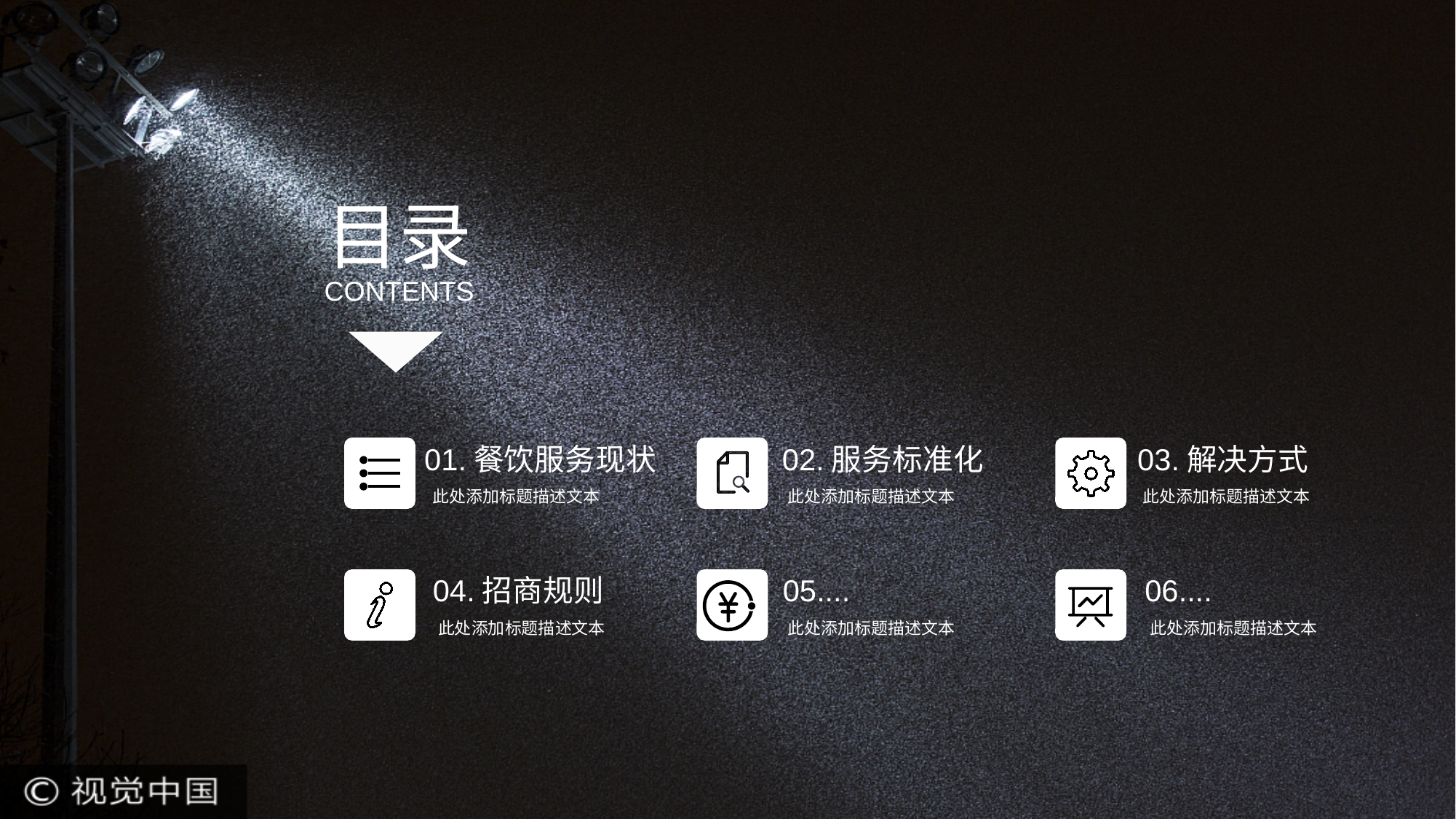

目录
CONTENTS

01.餐饮服务现状
此处添加标题描述文本
02.服务标准化
此处添加标题描述文本
03.解决方式
此处添加标题描述文本

04.招商规则
此处添加标题描述文本
05....
此处添加标题描述文本
06....
此处添加标题描述文本